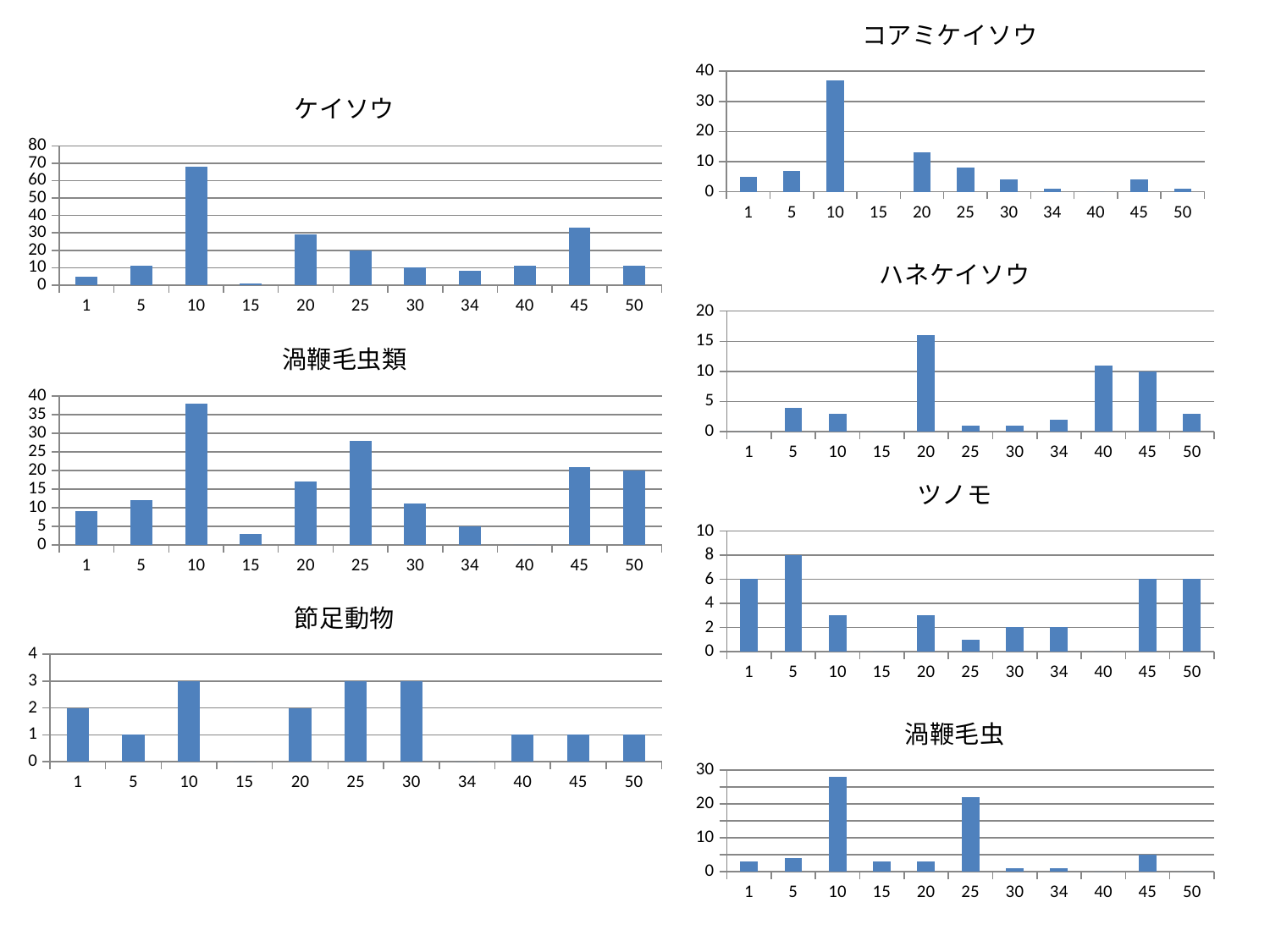

### Chart:

| Category | コアミケイソウ |
|---|---|
| 1 | 5.0 |
| 5 | 7.0 |
| 10 | 37.0 |
| 15 | 0.0 |
| 20 | 13.0 |
| 25 | 8.0 |
| 30 | 4.0 |
| 34 | 1.0 |
| 40 | 0.0 |
| 45 | 4.0 |
| 50 | 1.0 |

### Chart:

| Category | ケイソウ |
|---|---|
| 1 | 5.0 |
| 5 | 11.0 |
| 10 | 68.0 |
| 15 | 1.0 |
| 20 | 29.0 |
| 25 | 20.0 |
| 30 | 10.0 |
| 34 | 8.0 |
| 40 | 11.0 |
| 45 | 33.0 |
| 50 | 11.0 |

### Chart:

| Category | ハネケイソウ |
|---|---|
| 1 | 0.0 |
| 5 | 4.0 |
| 10 | 3.0 |
| 15 | 0.0 |
| 20 | 16.0 |
| 25 | 1.0 |
| 30 | 1.0 |
| 34 | 2.0 |
| 40 | 11.0 |
| 45 | 10.0 |
| 50 | 3.0 |

### Chart:

| Category | 渦鞭毛虫類 |
|---|---|
| 1 | 9.0 |
| 5 | 12.0 |
| 10 | 38.0 |
| 15 | 3.0 |
| 20 | 17.0 |
| 25 | 28.0 |
| 30 | 11.0 |
| 34 | 5.0 |
| 40 | 0.0 |
| 45 | 21.0 |
| 50 | 20.0 |

### Chart:

| Category | ツノモ |
|---|---|
| 1 | 6.0 |
| 5 | 8.0 |
| 10 | 3.0 |
| 15 | 0.0 |
| 20 | 3.0 |
| 25 | 1.0 |
| 30 | 2.0 |
| 34 | 2.0 |
| 40 | 0.0 |
| 45 | 6.0 |
| 50 | 6.0 |

### Chart:

| Category | 節足動物 |
|---|---|
| 1 | 2.0 |
| 5 | 1.0 |
| 10 | 3.0 |
| 15 | 0.0 |
| 20 | 2.0 |
| 25 | 3.0 |
| 30 | 3.0 |
| 34 | 0.0 |
| 40 | 1.0 |
| 45 | 1.0 |
| 50 | 1.0 |

### Chart:

| Category | 渦鞭毛虫 |
|---|---|
| 1 | 3.0 |
| 5 | 4.0 |
| 10 | 28.0 |
| 15 | 3.0 |
| 20 | 3.0 |
| 25 | 22.0 |
| 30 | 1.0 |
| 34 | 1.0 |
| 40 | 0.0 |
| 45 | 5.0 |
| 50 | 0.0 |